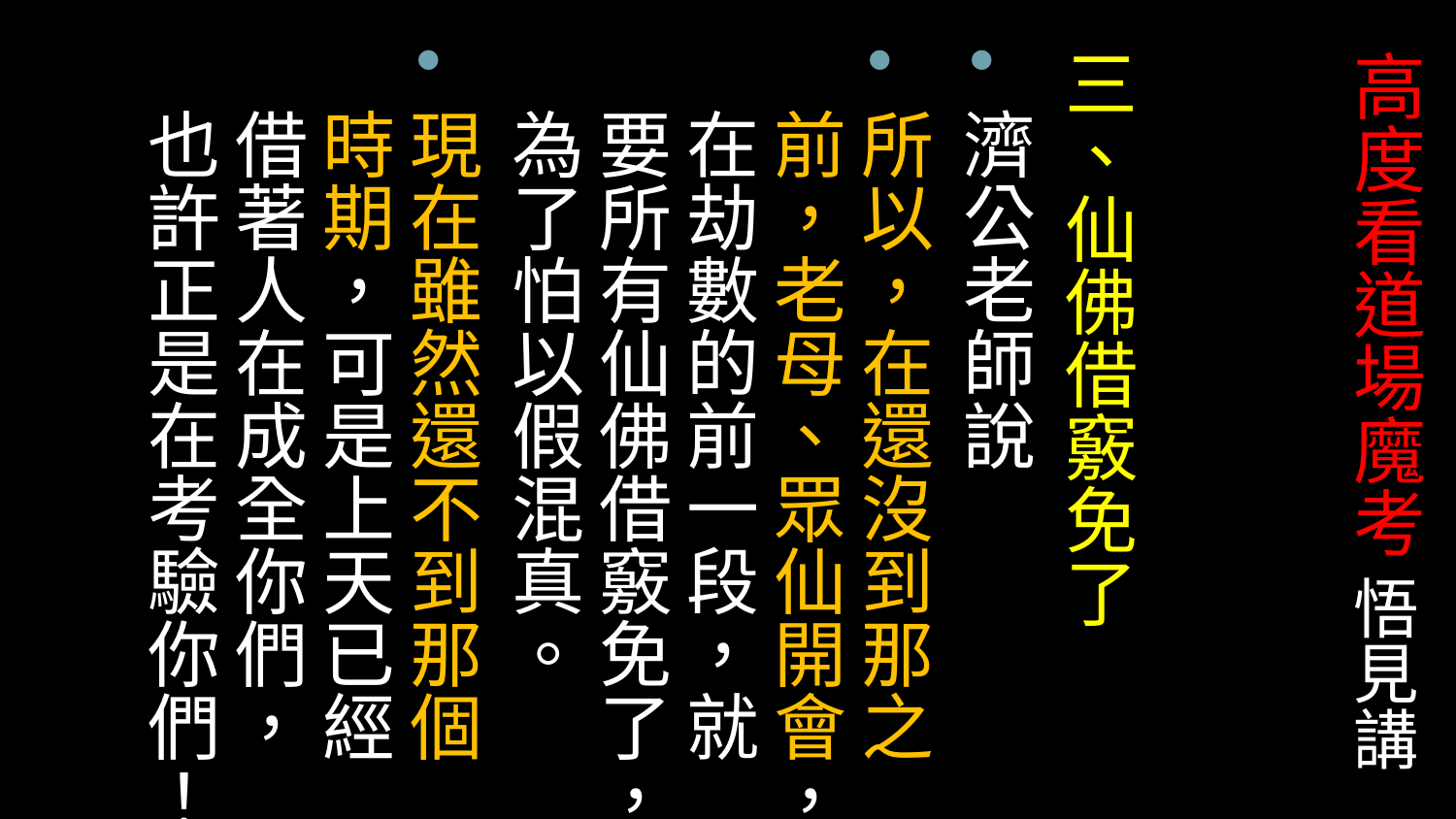

三、仙佛借竅免了
濟公老師說
所以，在還沒到那之前，老母、眾仙開會，在劫數的前一段，就要所有仙佛借竅免了，為了怕以假混真。
現在雖然還不到那個時期，可是上天已經借著人在成全你們，也許正是在考驗你們！

# 高度看道場魔考 悟見講